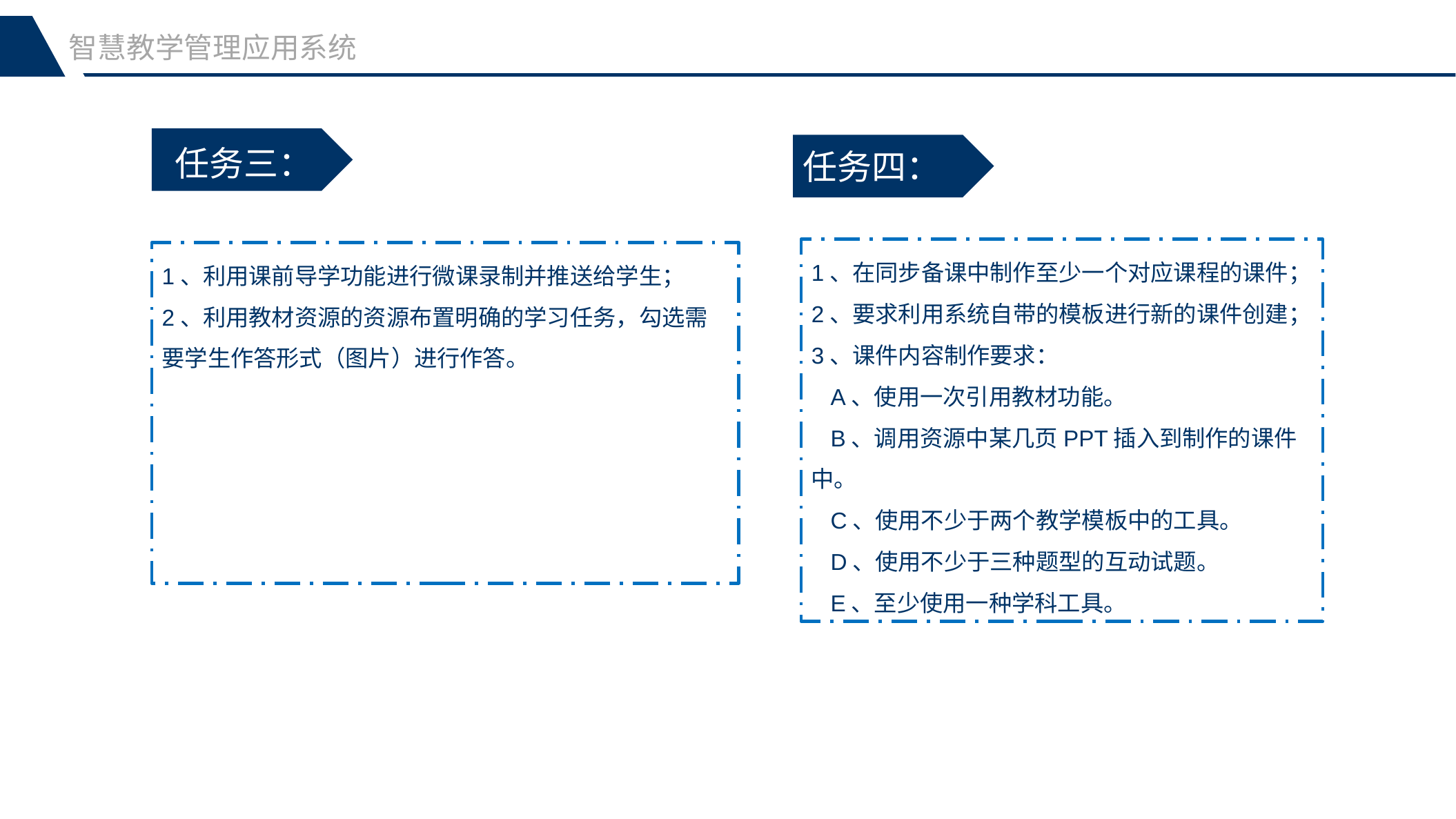

智慧教学管理应用系统

任务三：
任务四：
1、在同步备课中制作至少一个对应课程的课件；
2、要求利用系统自带的模板进行新的课件创建；
3、课件内容制作要求：
   A、使用一次引用教材功能。
   B、调用资源中某几页PPT插入到制作的课件中。
   C、使用不少于两个教学模板中的工具。
   D、使用不少于三种题型的互动试题。
   E、至少使用一种学科工具。
1、利用课前导学功能进行微课录制并推送给学生；
2、利用教材资源的资源布置明确的学习任务，勾选需要学生作答形式（图片）进行作答。